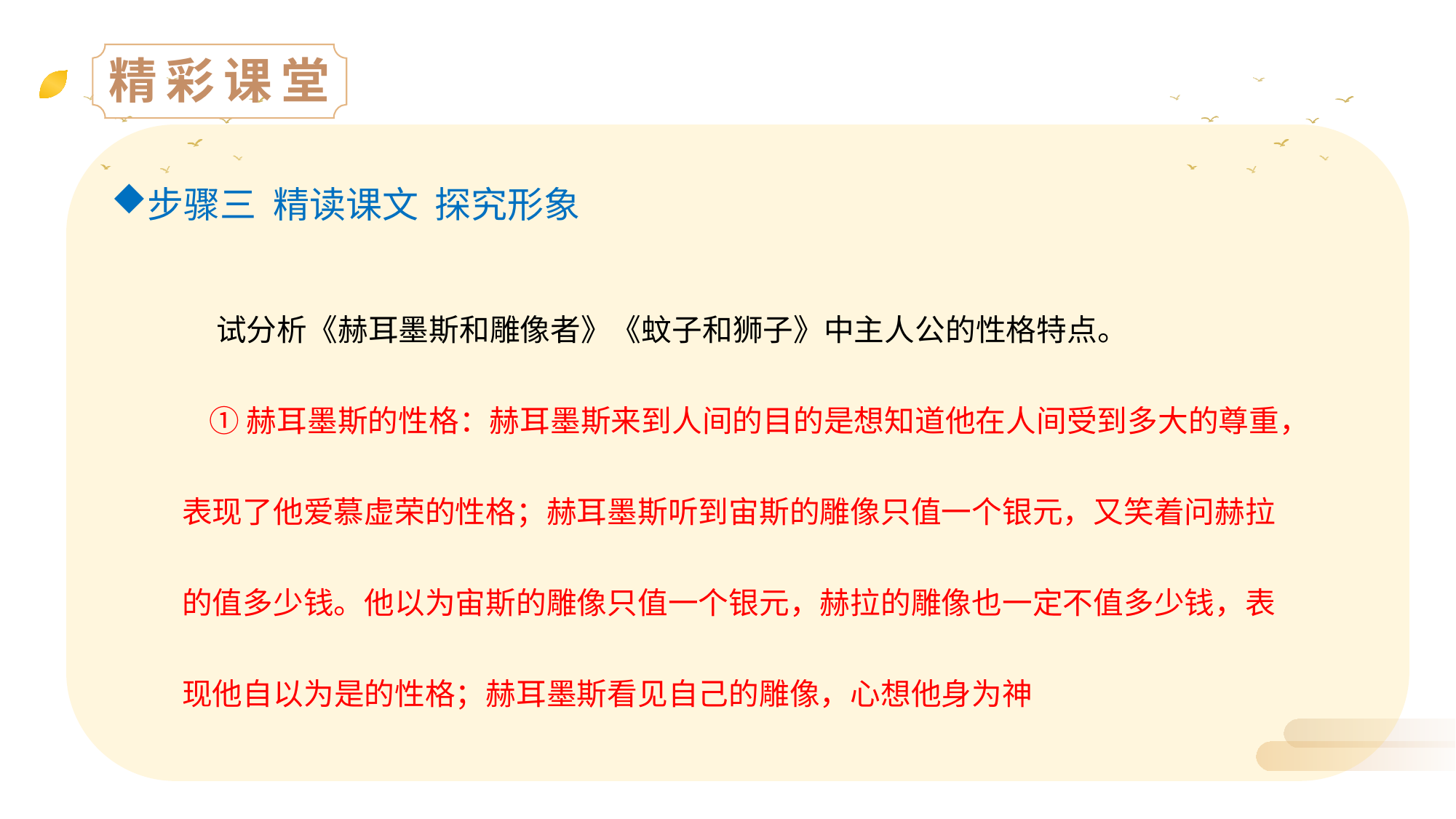

精彩课堂
步骤三  精读课文  探究形象
    试分析《赫耳墨斯和雕像者》《蚊子和狮子》中主人公的性格特点。
    ①赫耳墨斯的性格：赫耳墨斯来到人间的目的是想知道他在人间受到多大的尊重，表现了他爱慕虚荣的性格；赫耳墨斯听到宙斯的雕像只值一个银元，又笑着问赫拉的值多少钱。他以为宙斯的雕像只值一个银元，赫拉的雕像也一定不值多少钱，表现他自以为是的性格；赫耳墨斯看见自己的雕像，心想他身为神